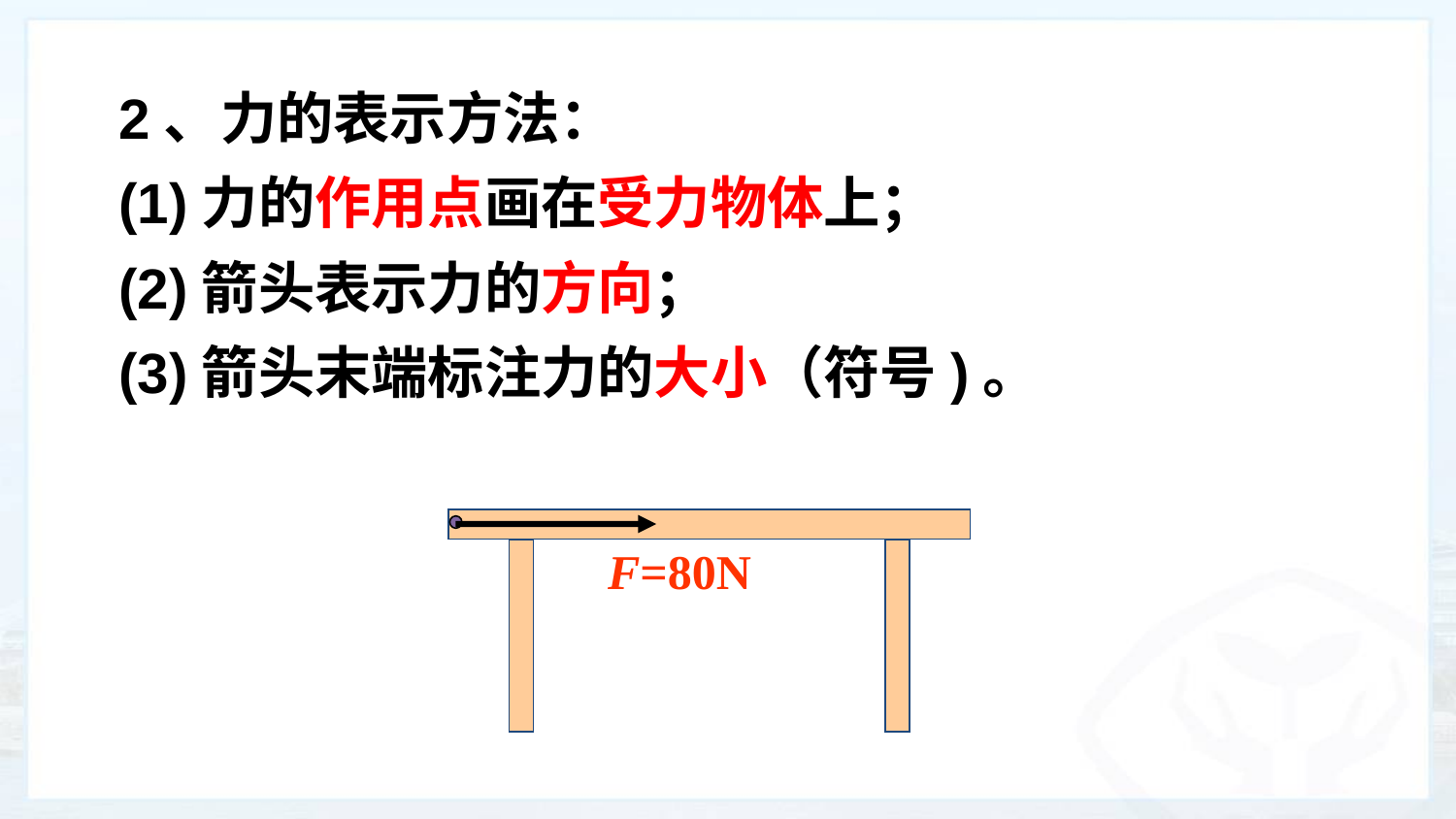

2、力的表示方法：
(1)力的作用点画在受力物体上；
(2)箭头表示力的方向；
(3)箭头末端标注力的大小（符号)。

F=80N